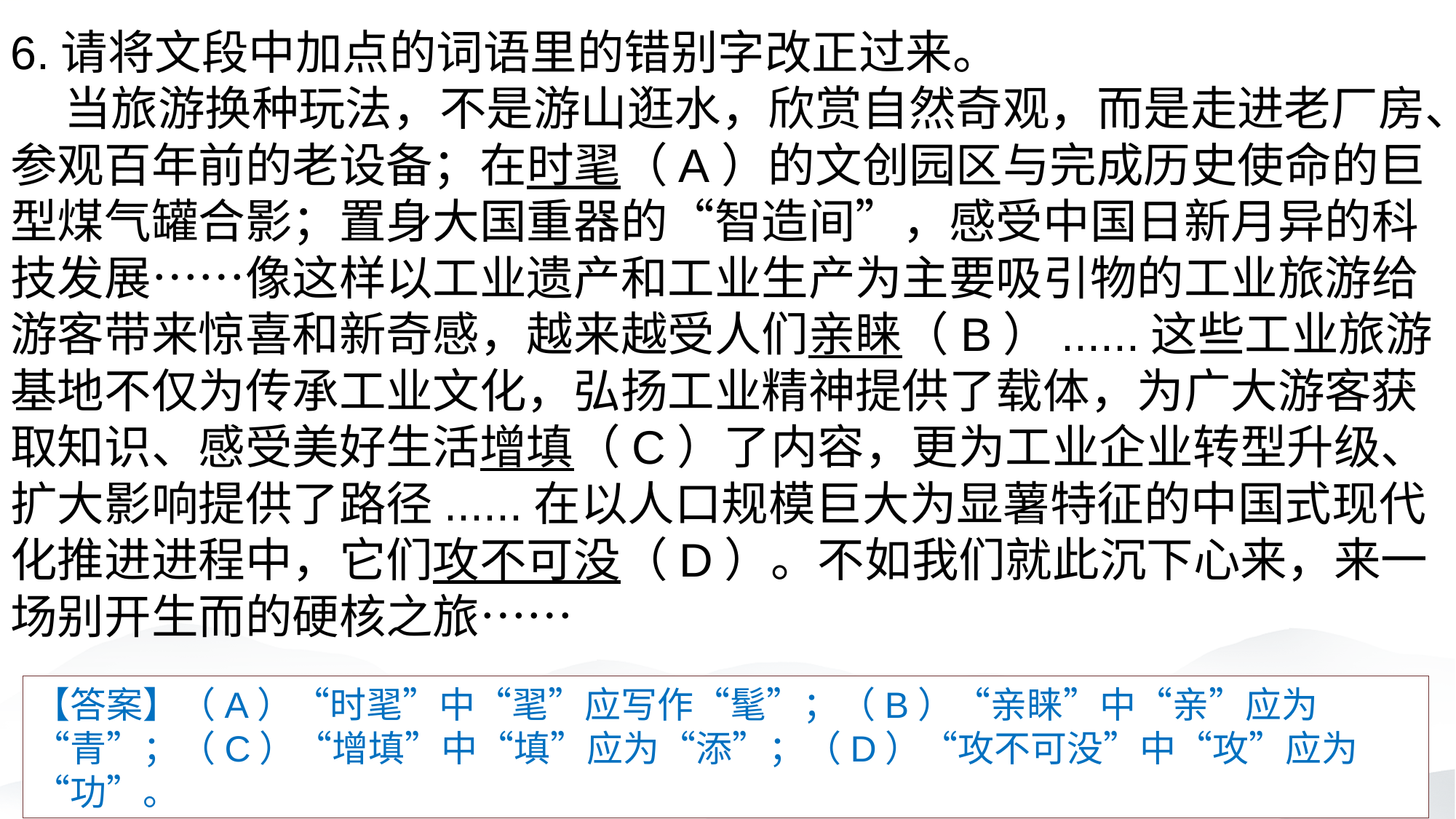

6.请将文段中加点的词语里的错别字改正过来。
    当旅游换种玩法，不是游山逛水，欣赏自然奇观，而是走进老厂房、参观百年前的老设备；在时毣（A）的文创园区与完成历史使命的巨型煤气罐合影；置身大国重器的“智造间”，感受中国日新月异的科技发展……像这样以工业遗产和工业生产为主要吸引物的工业旅游给游客带来惊喜和新奇感，越来越受人们亲睐（B）......这些工业旅游基地不仅为传承工业文化，弘扬工业精神提供了载体，为广大游客获取知识、感受美好生活增填（C）了内容，更为工业企业转型升级、扩大影响提供了路径......在以人口规模巨大为显薯特征的中国式现代化推进进程中，它们攻不可没（D）。不如我们就此沉下心来，来一场别开生而的硬核之旅……
【答案】（A）“时毣”中“毣”应写作“髦”；（B）“亲睐”中“亲”应为“青”；（C）“增填”中“填”应为“添”；（D）“攻不可没”中“攻”应为“功”。